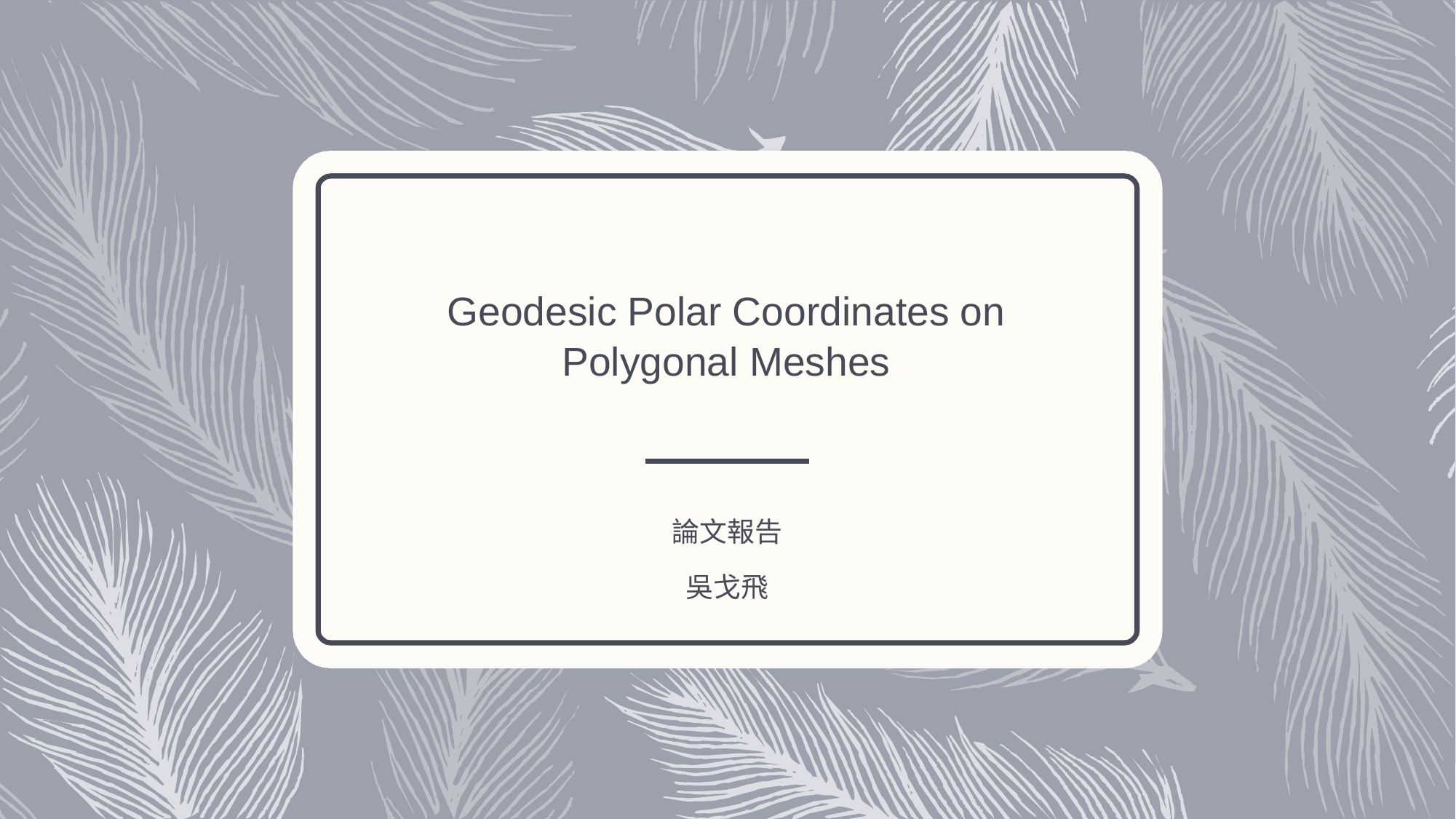

# Geodesic Polar Coordinates on Polygonal Meshes
論文報告
吳戈飛